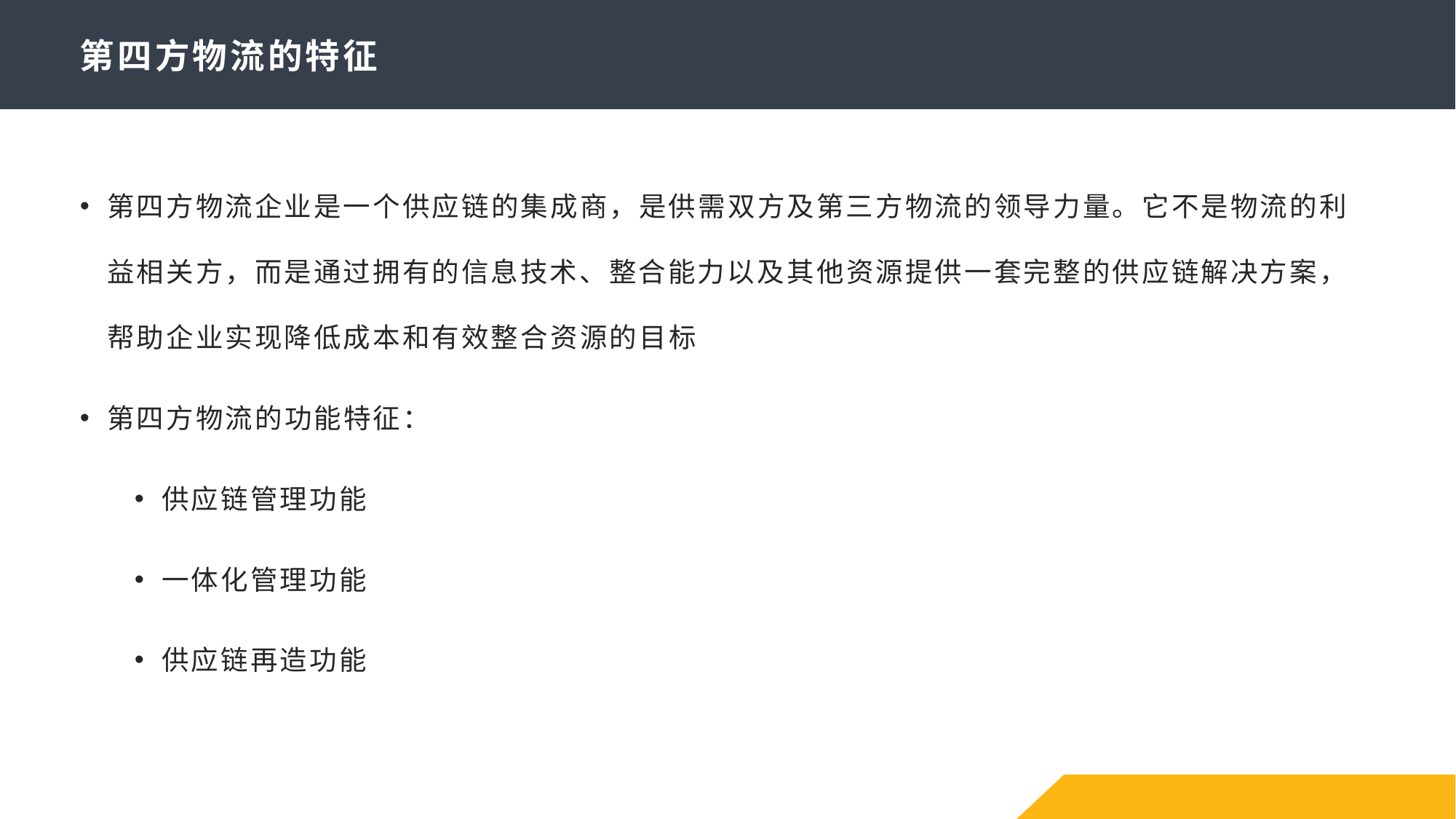

# 第四方物流的特征
第四方物流企业是一个供应链的集成商，是供需双方及第三方物流的领导力量。它不是物流的利益相关方，而是通过拥有的信息技术、整合能力以及其他资源提供一套完整的供应链解决方案，帮助企业实现降低成本和有效整合资源的目标
第四方物流的功能特征：
供应链管理功能
一体化管理功能
供应链再造功能